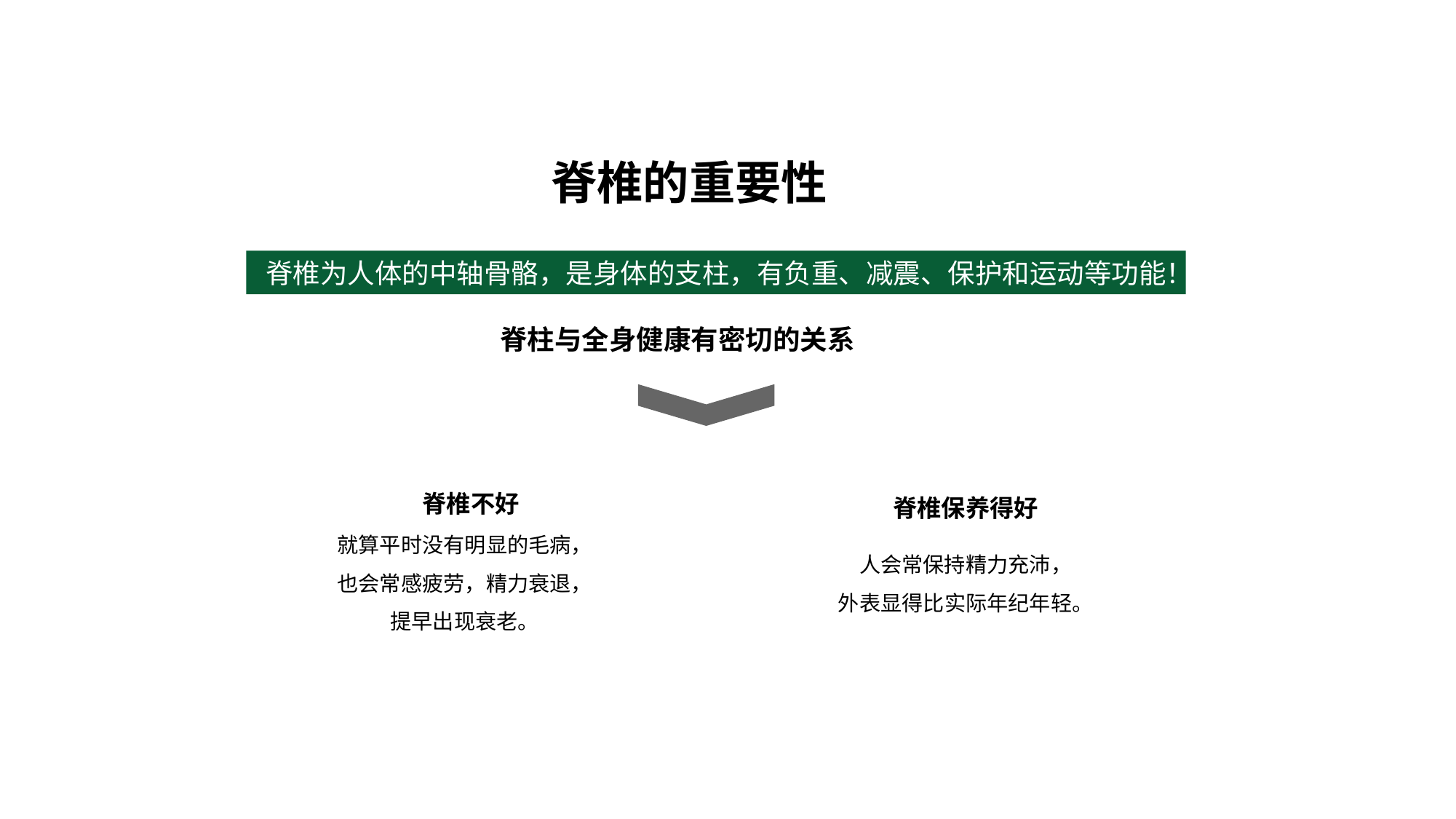

脊椎的重要性
脊椎为人体的中轴骨骼，是身体的支柱，有负重、减震、保护和运动等功能！
脊柱与全身健康有密切的关系

脊椎不好
脊椎保养得好
就算平时没有明显的毛病，
也会常感疲劳，精力衰退，
提早出现衰老。
人会常保持精力充沛，
外表显得比实际年纪年轻。